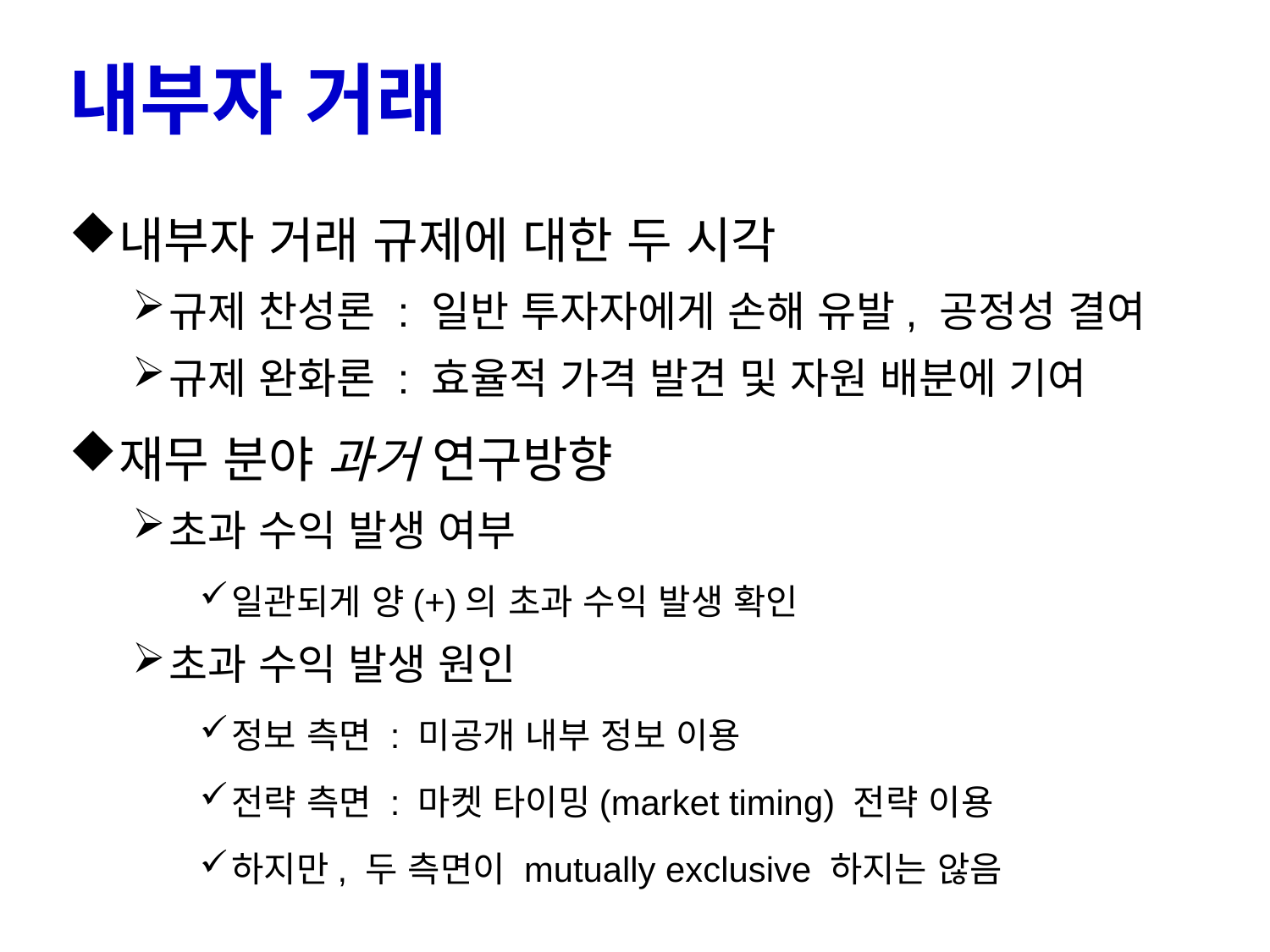

# 내부자 거래
내부자 거래 규제에 대한 두 시각
규제 찬성론 : 일반 투자자에게 손해 유발, 공정성 결여
규제 완화론 : 효율적 가격 발견 및 자원 배분에 기여
재무 분야 과거 연구방향
초과 수익 발생 여부
일관되게 양(+)의 초과 수익 발생 확인
초과 수익 발생 원인
정보 측면 : 미공개 내부 정보 이용
전략 측면 : 마켓 타이밍(market timing) 전략 이용
하지만, 두 측면이 mutually exclusive 하지는 않음
3